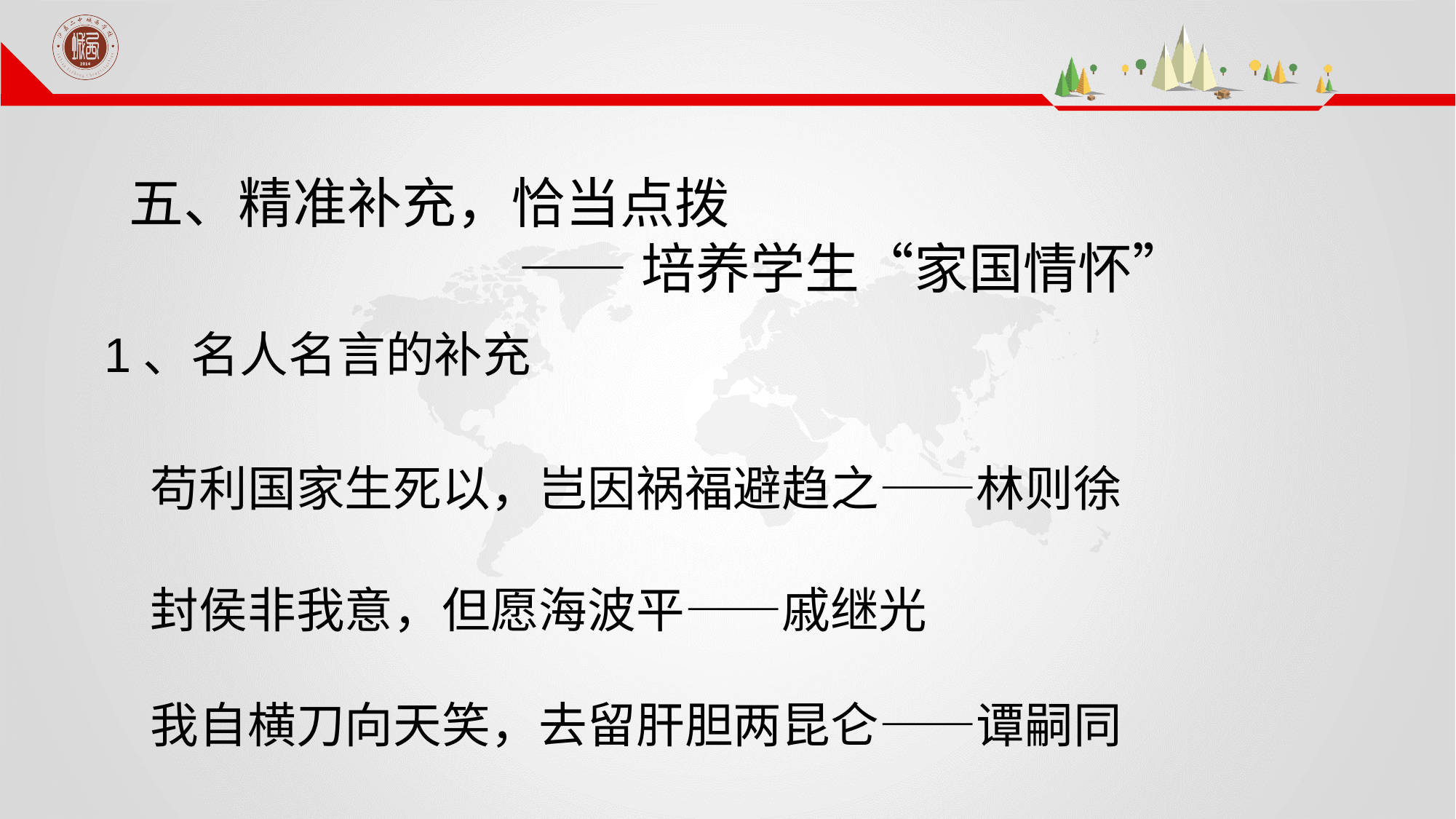

五、精准补充，恰当点拨
                                ——培养学生“家国情怀”
1、名人名言的补充
苟利国家生死以，岂因祸福避趋之——林则徐
封侯非我意，但愿海波平——戚继光
我自横刀向天笑，去留肝胆两昆仑——谭嗣同